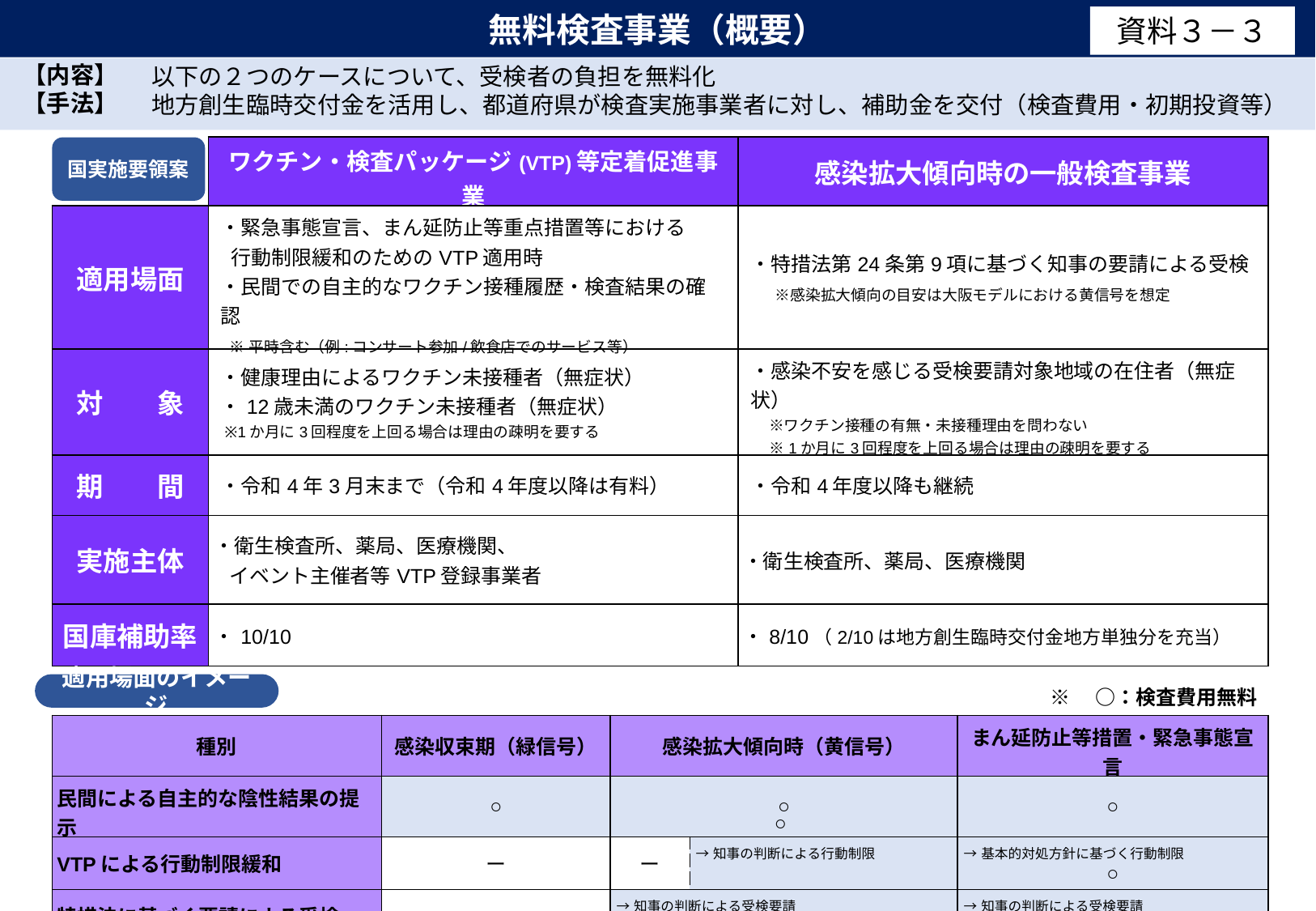

無料検査事業（概要）
資料３－３
【内容】
【手法】
以下の２つのケースについて、受検者の負担を無料化
地方創生臨時交付金を活用し、都道府県が検査実施事業者に対し、補助金を交付（検査費用・初期投資等）

|  | ワクチン・検査パッケージ(VTP)等定着促進事業 | 感染拡大傾向時の一般検査事業 |
| --- | --- | --- |
| 適用場面 | ・緊急事態宣言、まん延防止等重点措置等における 行動制限緩和のためのVTP適用時 ・民間での自主的なワクチン接種履歴・検査結果の確認 　　　 ※平時含む（例:コンサート参加/飲食店でのサービス等） | ・特措法第24条第9項に基づく知事の要請による受検 　 ※感染拡大傾向の目安は大阪モデルにおける黄信号を想定 |
| 対　　象 | ・健康理由によるワクチン未接種者（無症状） ・12歳未満のワクチン未接種者（無症状） ※1か月に3回程度を上回る場合は理由の疎明を要する | ・感染不安を感じる受検要請対象地域の在住者（無症状） 　 ※ワクチン接種の有無・未接種理由を問わない 　 ※1か月に3回程度を上回る場合は理由の疎明を要する |
| 期　　間 | ・令和4年3月末まで（令和4年度以降は有料） | ・令和4年度以降も継続 |
| 実施主体 | ・衛生検査所、薬局、医療機関、 イベント主催者等VTP登録事業者 | ・衛生検査所、薬局、医療機関 |
| 国庫補助率 | ・10/10 | ・8/10（2/10は地方創生臨時交付金地方単独分を充当） |
国実施要領案
適用場面のイメージ
※　○：検査費用無料
| 種別 | 感染収束期（緑信号） | 感染拡大傾向時（黄信号） |  | まん延防止等措置・緊急事態宣言 |
| --- | --- | --- | --- | --- |
| 民間による自主的な陰性結果の提示 | ○ | ○ |  | ○ |
| VTPによる行動制限緩和 | ー | ー | →知事の判断による行動制限 | →基本的対処方針に基づく行動制限 ○ |
| 特措法に基づく要請による受検 | ー | →知事の判断による受検要請 ○ |  | →知事の判断による受検要請 ○ |
○